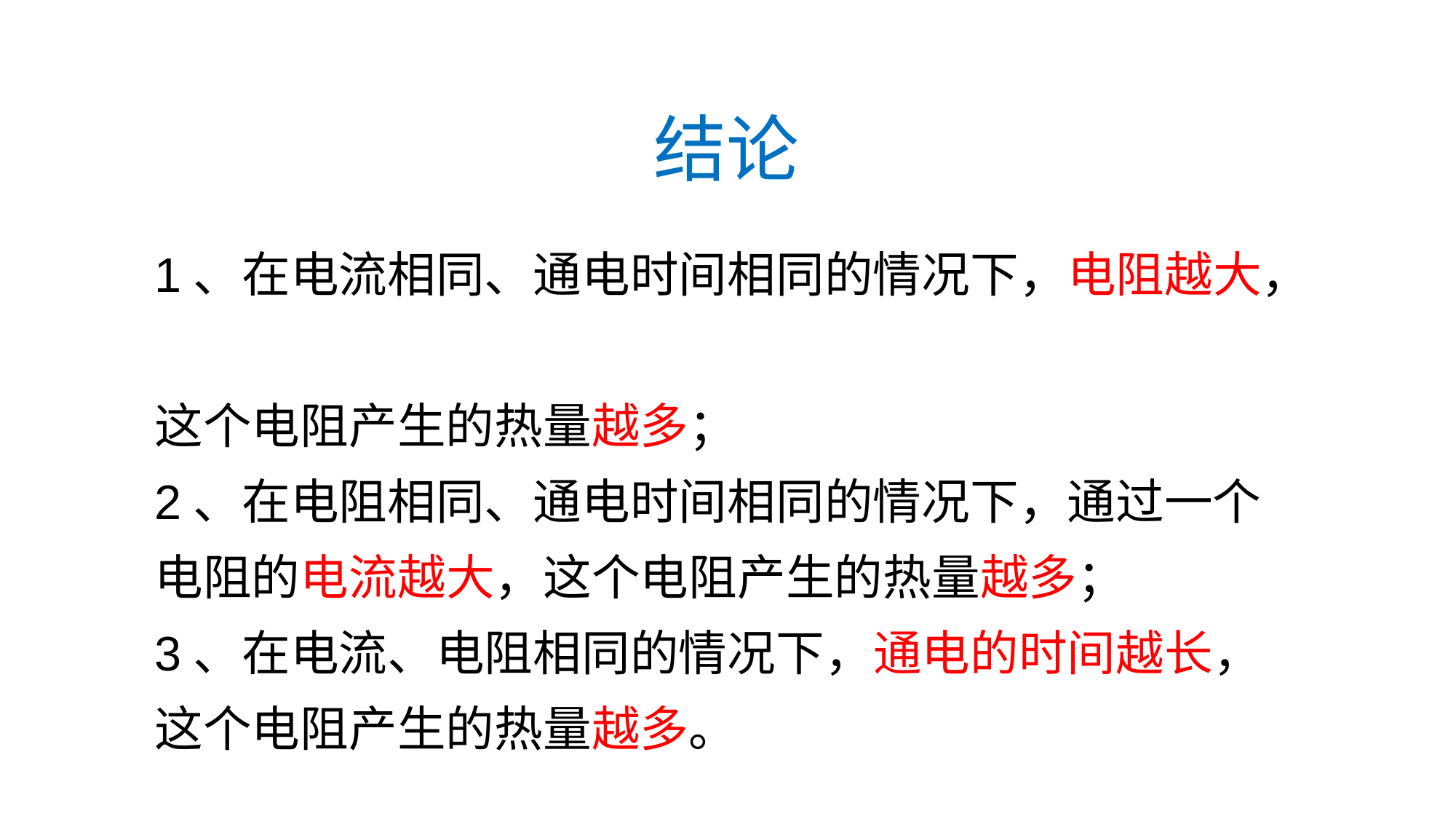

结论

1、在电流相同、通电时间相同的情况下，电阻越大，
这个电阻产生的热量越多；
2、在电阻相同、通电时间相同的情况下，通过一个
电阻的电流越大，这个电阻产生的热量越多；
3、在电流、电阻相同的情况下，通电的时间越长，
这个电阻产生的热量越多。